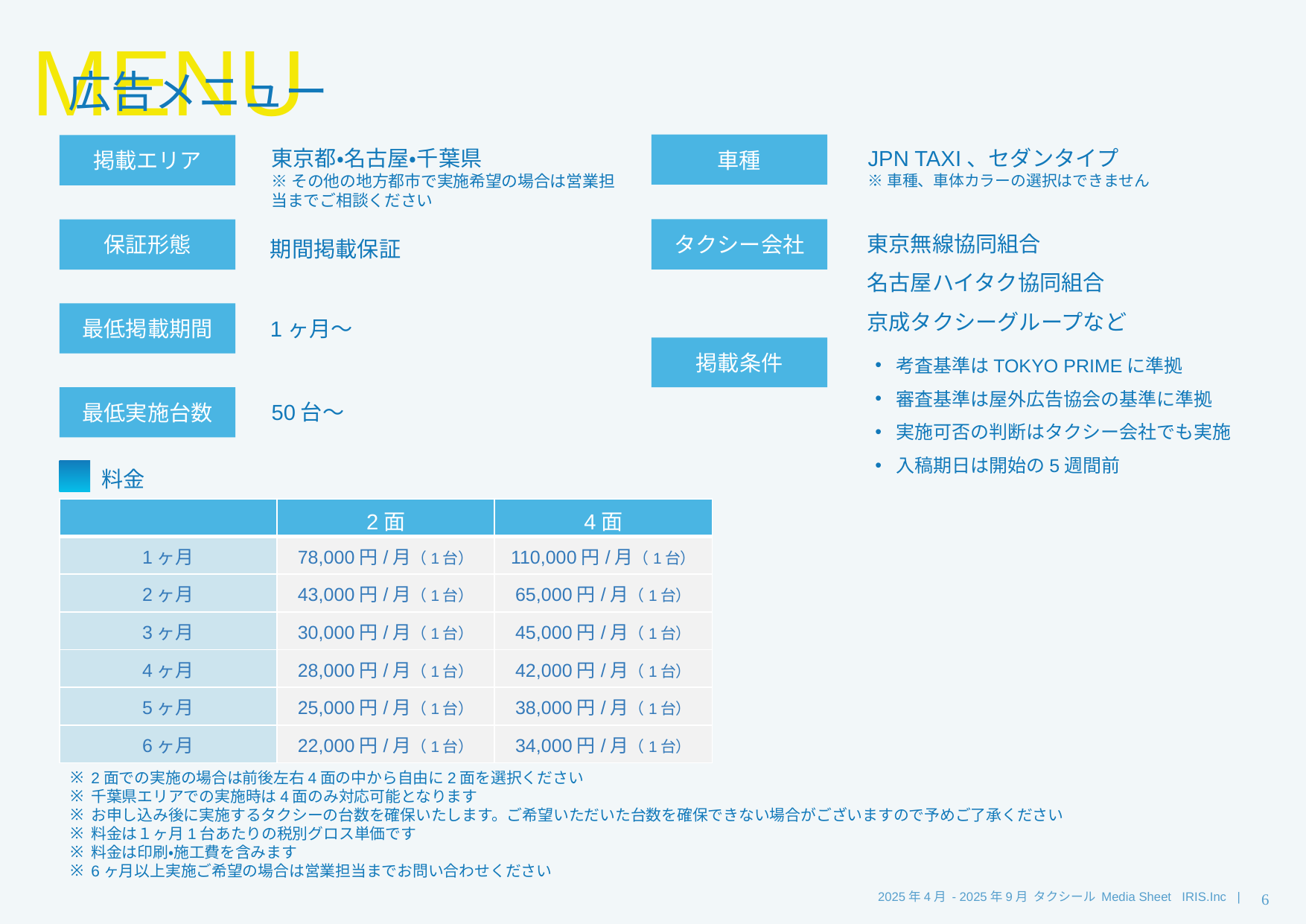

# MENU
広告メニュー
車種
掲載エリア
東京都・名古屋・千葉県
※その他の地方都市で実施希望の場合は営業担当までご相談ください

JPN TAXI、セダンタイプ
※車種、車体カラーの選択はできません
東京無線協同組合
名古屋ハイタク協同組合
京成タクシーグループなど
タクシー会社
保証形態
期間掲載保証
最低掲載期間
1ヶ月〜
考査基準はTOKYO PRIMEに準拠
審査基準は屋外広告協会の基準に準拠
実施可否の判断はタクシー会社でも実施
入稿期日は開始の5週間前
掲載条件
最低実施台数
50台〜

料金
|  | 2面 | 4面 |
| --- | --- | --- |
| 1ヶ月 | 78,000円/月（1台） | 110,000円/月（1台） |
| 2ヶ月 | 43,000円/月（1台） | 65,000円/月（1台） |
| 3ヶ月 | 30,000円/月（1台） | 45,000円/月（1台） |
| 4ヶ月 | 28,000円/月（1台） | 42,000円/月（1台） |
| 5ヶ月 | 25,000円/月（1台） | 38,000円/月（1台） |
| 6ヶ月 | 22,000円/月（1台） | 34,000円/月（1台） |
2面での実施の場合は前後左右4面の中から自由に2面を選択ください
千葉県エリアでの実施時は4面のみ対応可能となります
お申し込み後に実施するタクシーの台数を確保いたします。ご希望いただいた台数を確保できない場合がございますので予めご了承ください
料金は１ヶ月1台あたりの税別グロス単価です
料金は印刷・施工費を含みます
6ヶ月以上実施ご希望の場合は営業担当までお問い合わせください
6